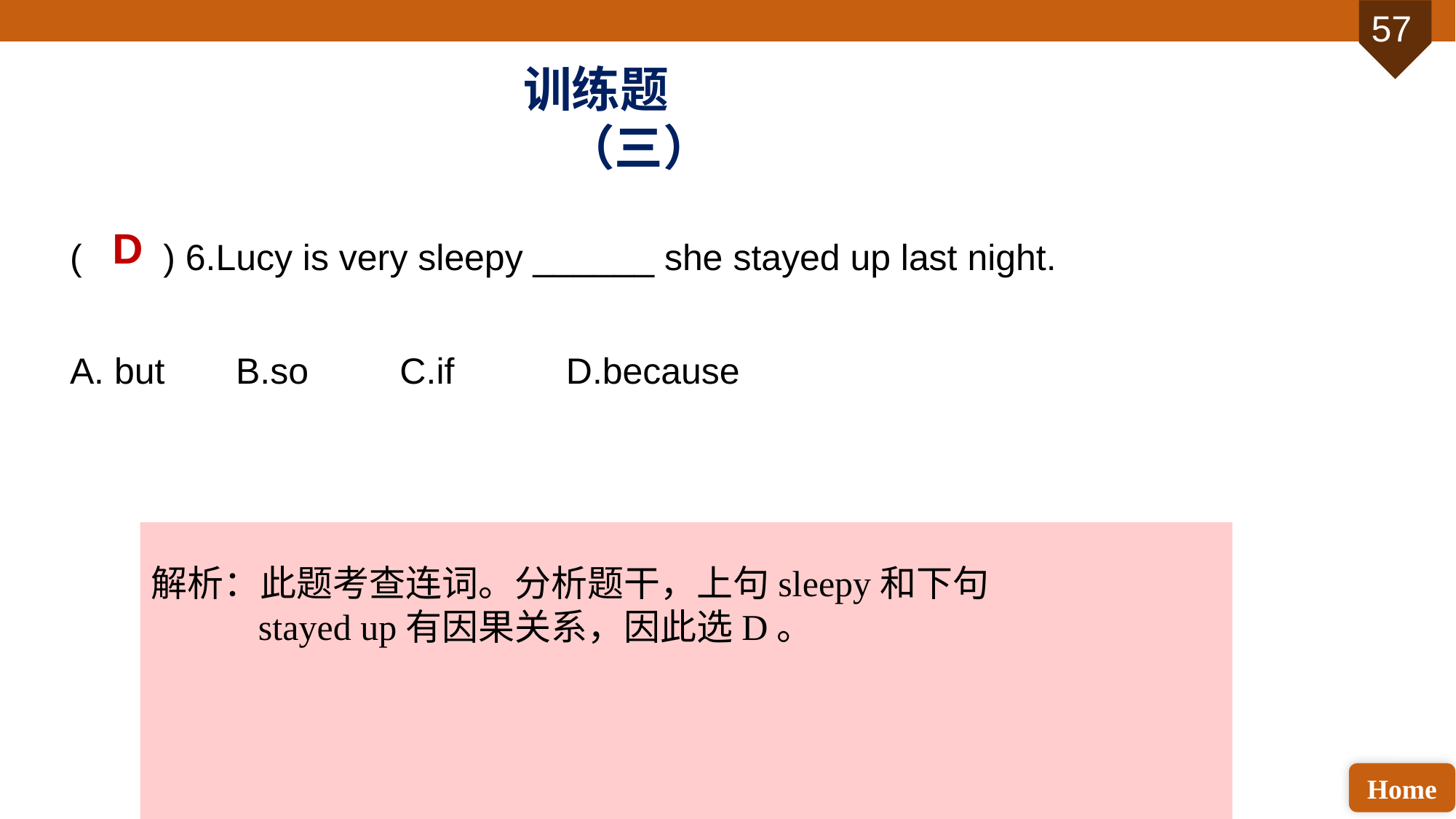

训练题（三）
D
(        ) 6.Lucy is very sleepy ______ she stayed up last night.

A. but       B.so         C.if           D.because

解析：此题考查连词。分析题干，上句sleepy和下句stayed up有因果关系，因此选D。